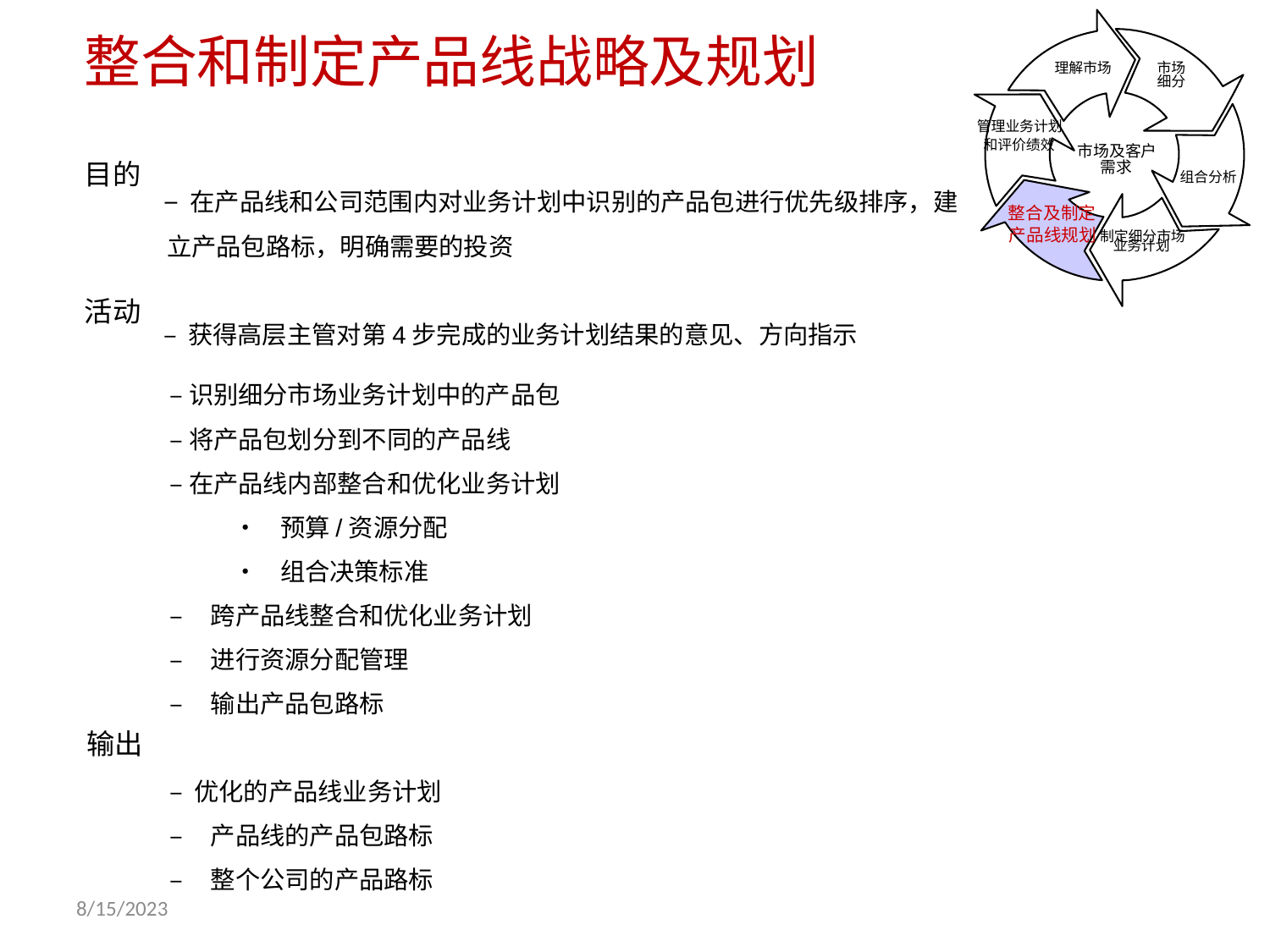

整合和制定产品线战略及规划

市场
细分
	理解市场

管理业务计划

和评价绩效

	整合及制定
市场及客户
目的
需求
组合分析

– 在产品线和公司范围内对业务计划中识别的产品包进行优先级排序，建

产品线规划 制定细分市场
	业务计划
立产品包路标，明确需要的投资
活动
– 获得高层主管对第4步完成的业务计划结果的意见、方向指示
	–识别细分市场业务计划中的产品包
	–将产品包划分到不同的产品线
	–在产品线内部整合和优化业务计划
		•   预算/资源分配
		•   组合决策标准
	–    跨产品线整合和优化业务计划
	–    进行资源分配管理
	–    输出产品包路标
输出
	– 优化的产品线业务计划
	–    产品线的产品包路标
	–    整个公司的产品路标
8/15/2023